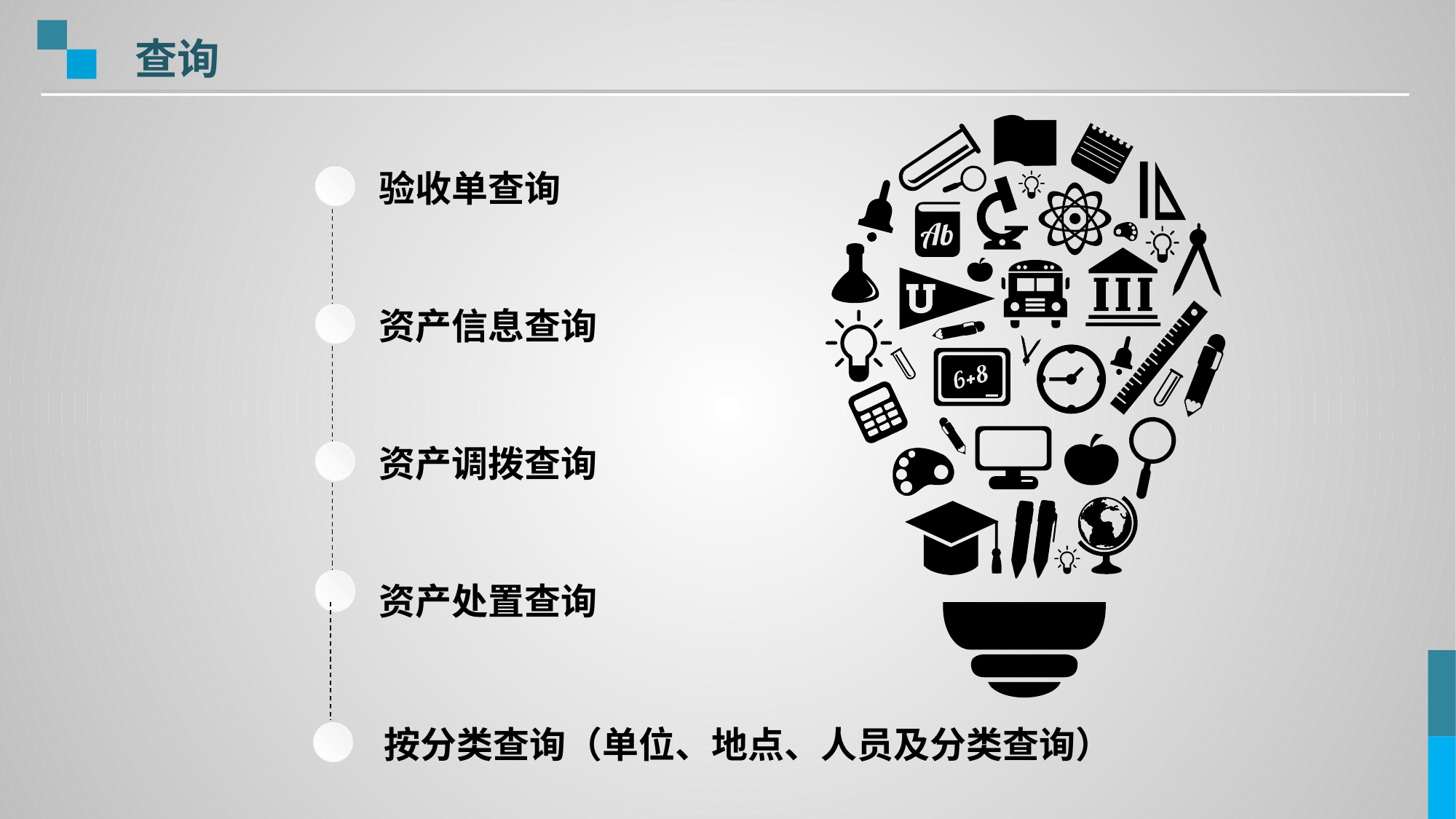

查询

验收单查询

资产信息查询

资产调拨查询

资产处置查询

按分类查询（单位、地点、人员及分类查询）